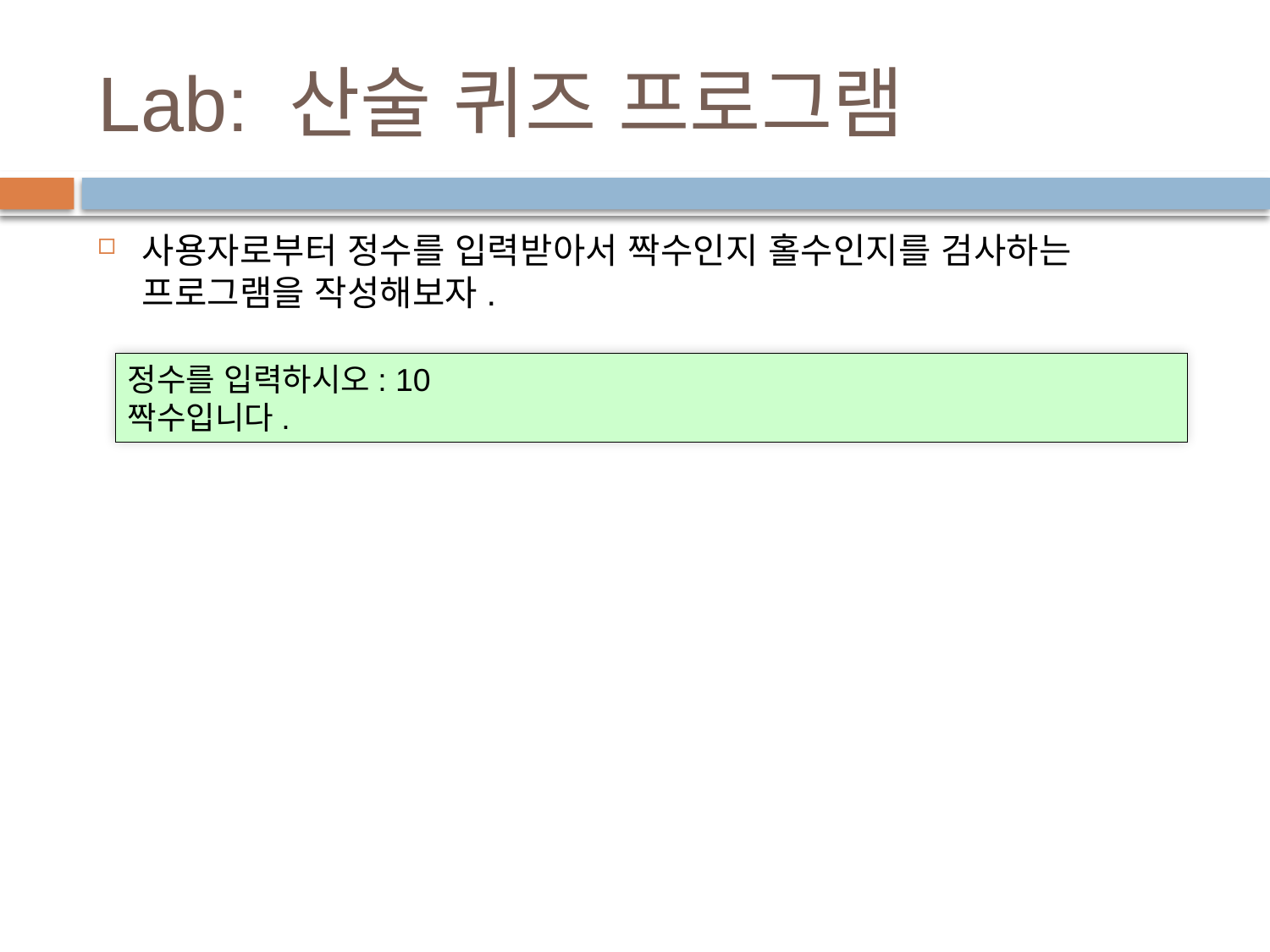

# Lab: 산술 퀴즈 프로그램
사용자로부터 정수를 입력받아서 짝수인지 홀수인지를 검사하는 프로그램을 작성해보자.
정수를 입력하시오: 10
짝수입니다.